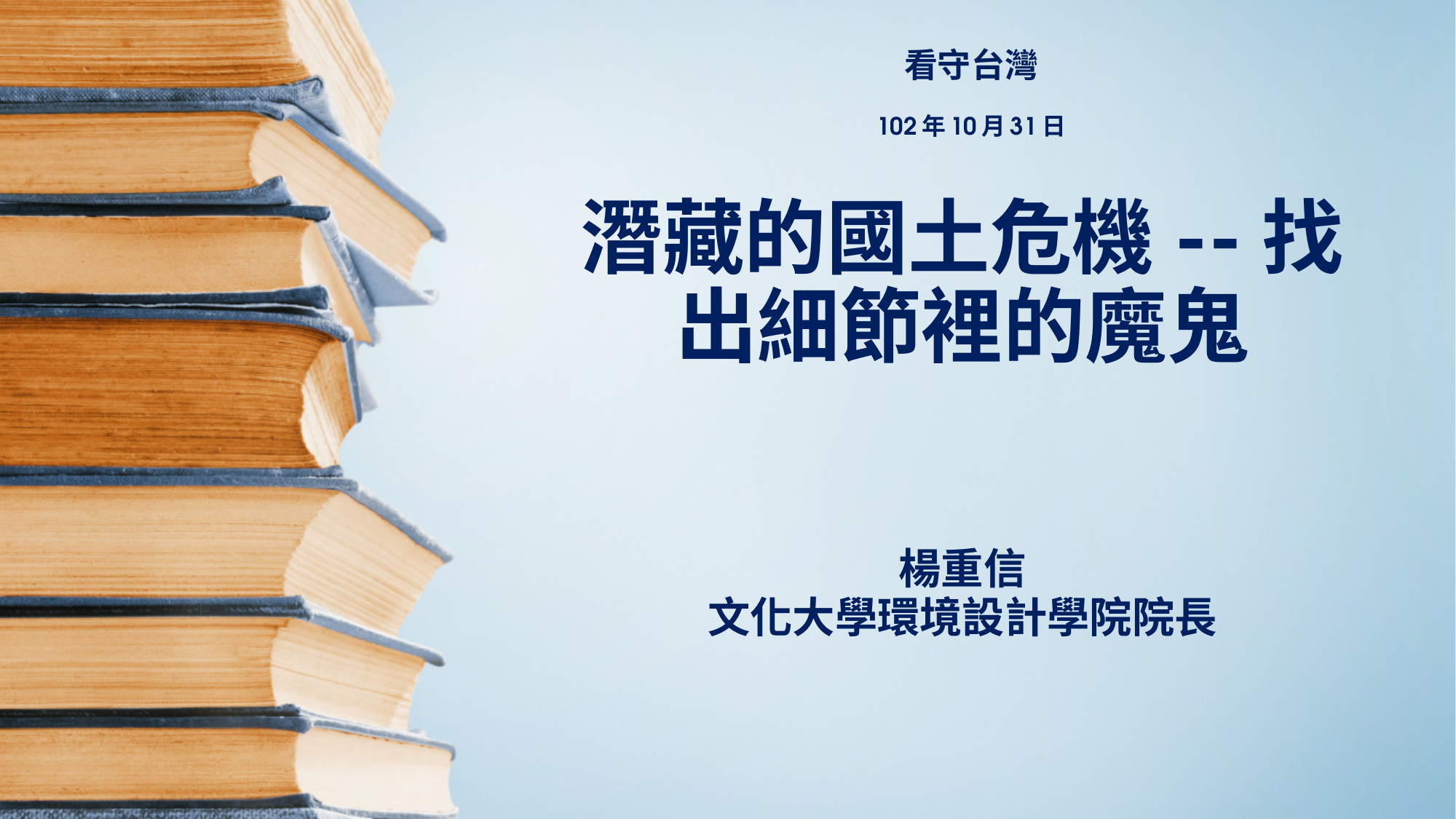

看守台灣

102年10月31日
# 潛藏的國土危機--找出細節裡的魔鬼
楊重信
文化大學環境設計學院院長